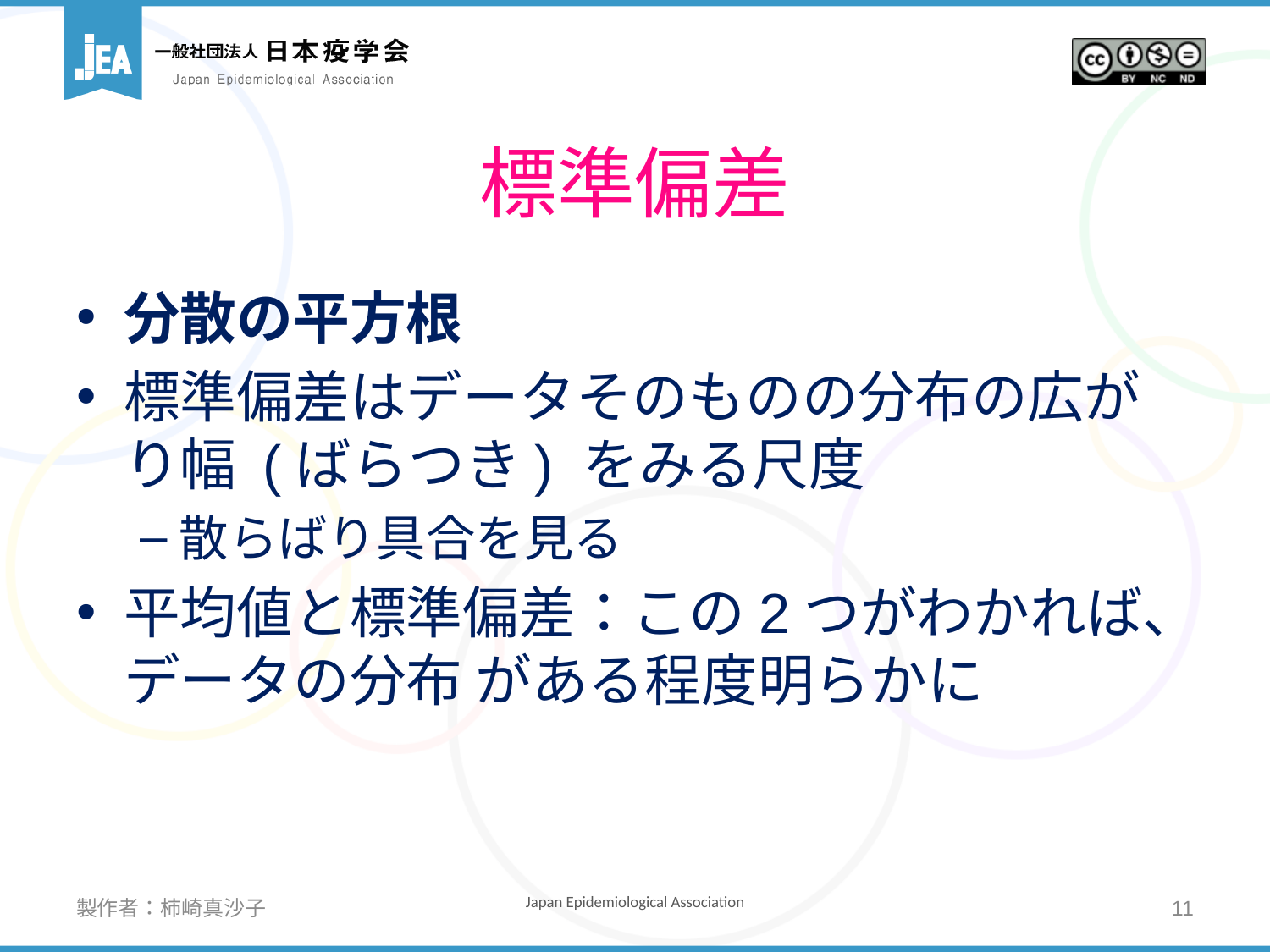

# 標準偏差
分散の平方根
標準偏差はデータそのものの分布の広がり幅 (ばらつき) をみる尺度
散らばり具合を見る
平均値と標準偏差：この2つがわかれば、データの分布 がある程度明らかに
製作者：柿崎真沙子
11